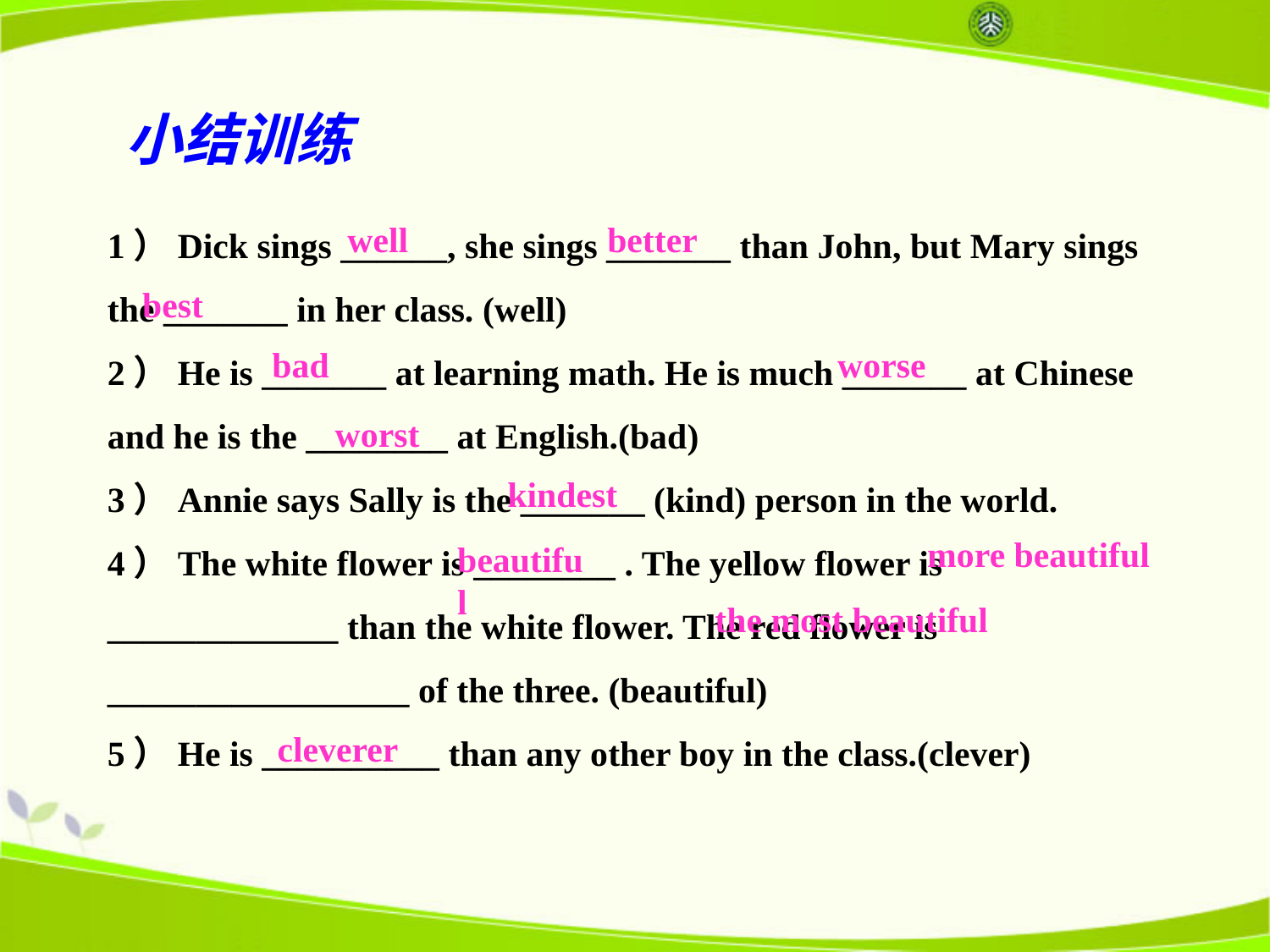

小结训练
1）Dick sings ______, she sings _______ than John, but Mary sings the _______ in her class. (well)
2）He is _______ at learning math. He is much _______ at Chinese and he is the ________ at English.(bad)
3）Annie says Sally is the _______ (kind) person in the world.
4）The white flower is ________ . The yellow flower is _____________ than the white flower. The red flower is _________________ of the three. (beautiful)
5）He is __________ than any other boy in the class.(clever)
well
better
best
bad
worse
worst
kindest
more beautiful
beautiful
the most beautiful
cleverer